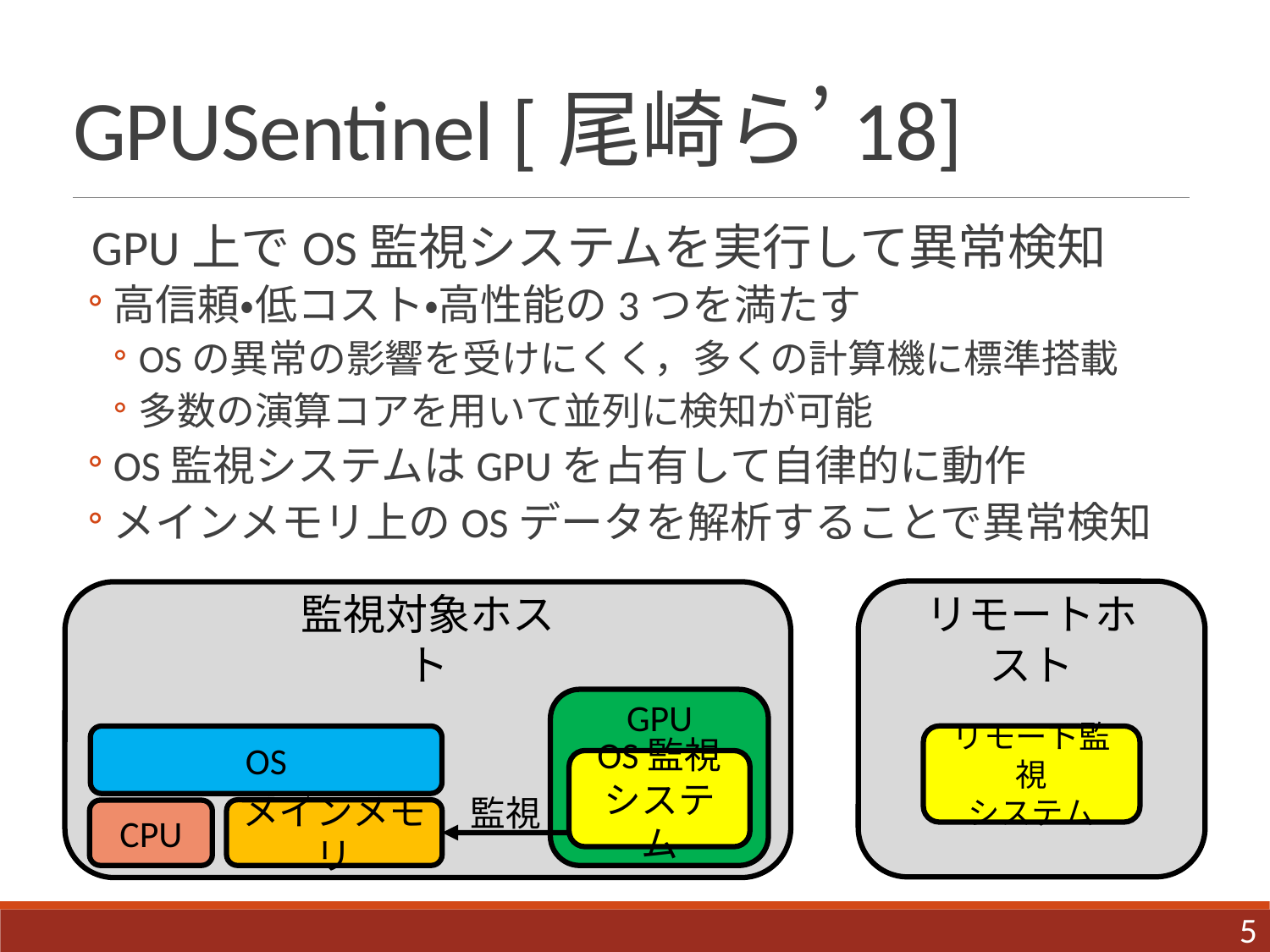

# GPUSentinel [尾崎ら’18]
GPU上でOS監視システムを実行して異常検知
高信頼・低コスト・高性能の3つを満たす
OSの異常の影響を受けにくく，多くの計算機に標準搭載
多数の演算コアを用いて並列に検知が可能
OS監視システムはGPUを占有して自律的に動作
メインメモリ上のOSデータを解析することで異常検知

監視対象ホスト
リモートホスト

GPU

OS
リモート監視
システム
OS監視
システム
監視
メインメモリ
CPU
5